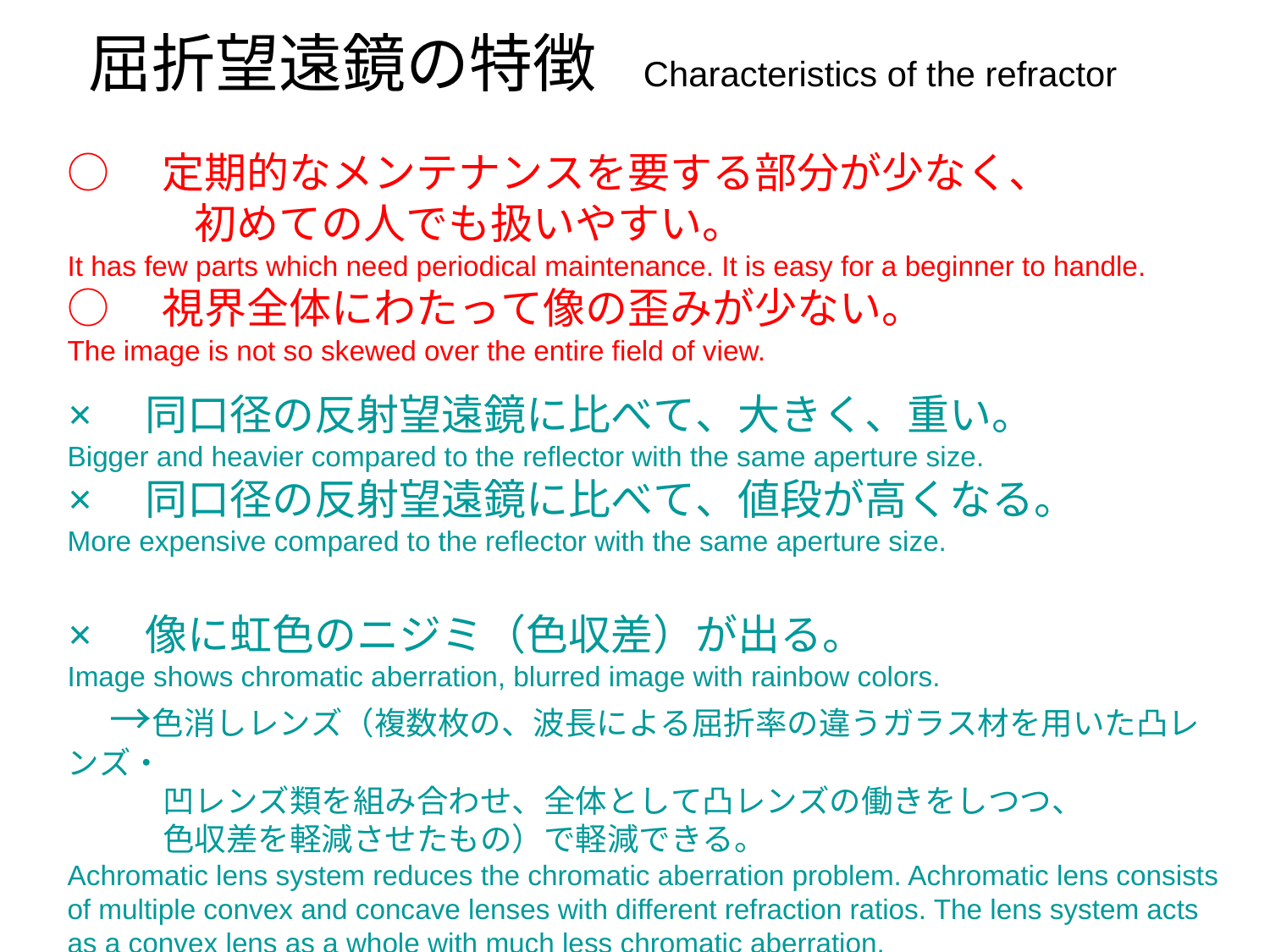

屈折望遠鏡の特徴 Characteristics of the refractor
○　定期的なメンテナンスを要する部分が少なく、
　　  初めての人でも扱いやすい。
It has few parts which need periodical maintenance. It is easy for a beginner to handle.
○　視界全体にわたって像の歪みが少ない。
The image is not so skewed over the entire field of view.
×　同口径の反射望遠鏡に比べて、大きく、重い。
Bigger and heavier compared to the reflector with the same aperture size.
×　同口径の反射望遠鏡に比べて、値段が高くなる。
More expensive compared to the reflector with the same aperture size.
×　像に虹色のニジミ（色収差）が出る。
Image shows chromatic aberration, blurred image with rainbow colors.
　→色消しレンズ（複数枚の、波長による屈折率の違うガラス材を用いた凸レンズ・
　　　凹レンズ類を組み合わせ、全体として凸レンズの働きをしつつ、
　　　色収差を軽減させたもの）で軽減できる。
Achromatic lens system reduces the chromatic aberration problem. Achromatic lens consists of multiple convex and concave lenses with different refraction ratios. The lens system acts as a convex lens as a whole with much less chromatic aberration.